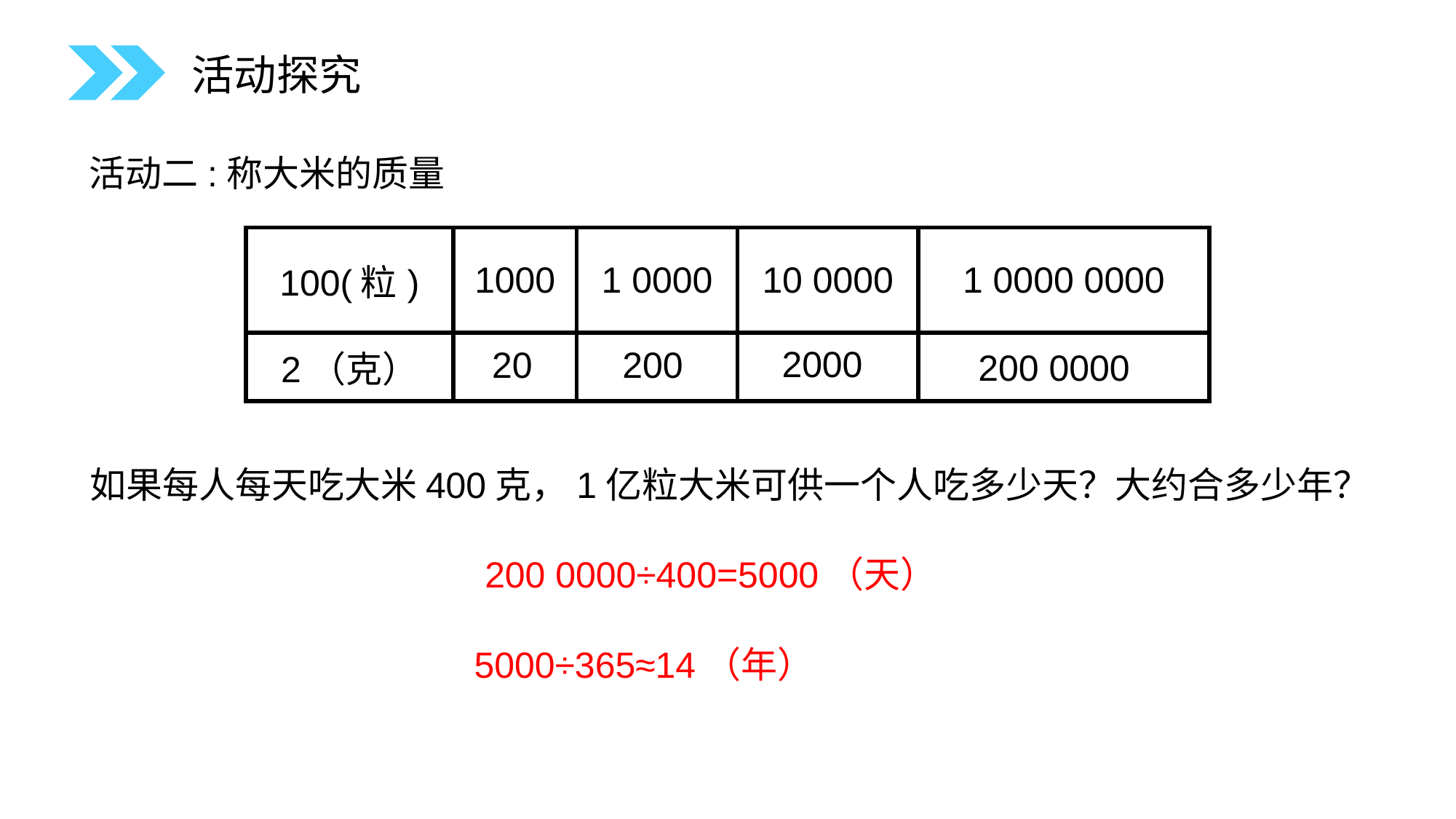

活动探究
活动二:称大米的质量
| 100(粒) | 1000 | 1 0000 | 10 0000 | 1 0000 0000 |
| --- | --- | --- | --- | --- |
| 2（克） |  |  |  |  |
2000
200
20
200 0000
如果每人每天吃大米400克，1亿粒大米可供一个人吃多少天？大约合多少年？
200 0000÷400=5000（天）
5000÷365≈14（年）